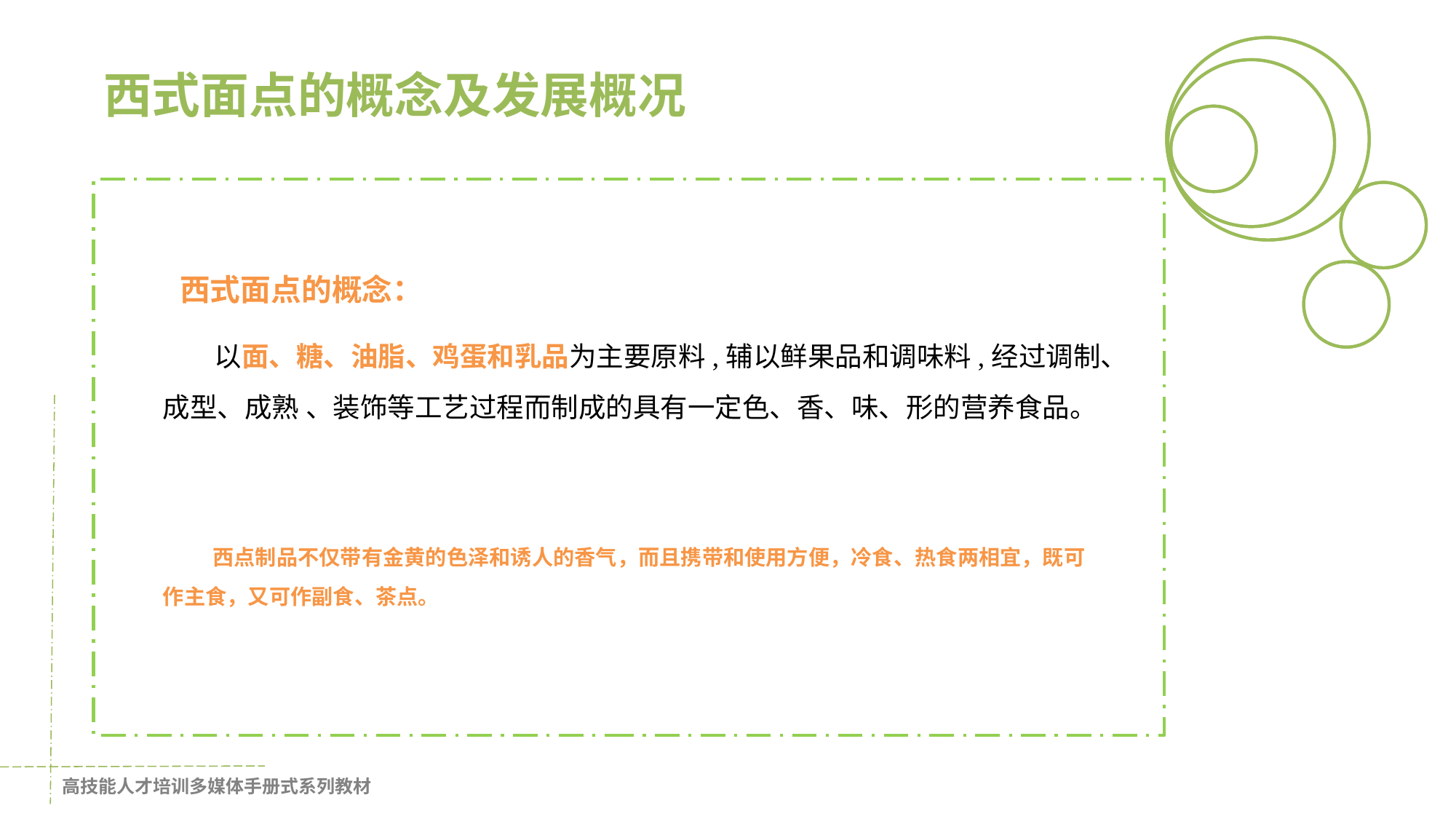

# 西式面点的概念及发展概况
D
D
D

D
 西式面点的概念：
      以面、糖、油脂、鸡蛋和乳品为主要原料,辅以鲜果品和调味料,经过调制、成型、成熟 、装饰等工艺过程而制成的具有一定色、香、味、形的营养食品。

       西点制品不仅带有金黄的色泽和诱人的香气，而且携带和使用方便，冷食、热食两相宜，既可作主食，又可作副食、茶点。
D